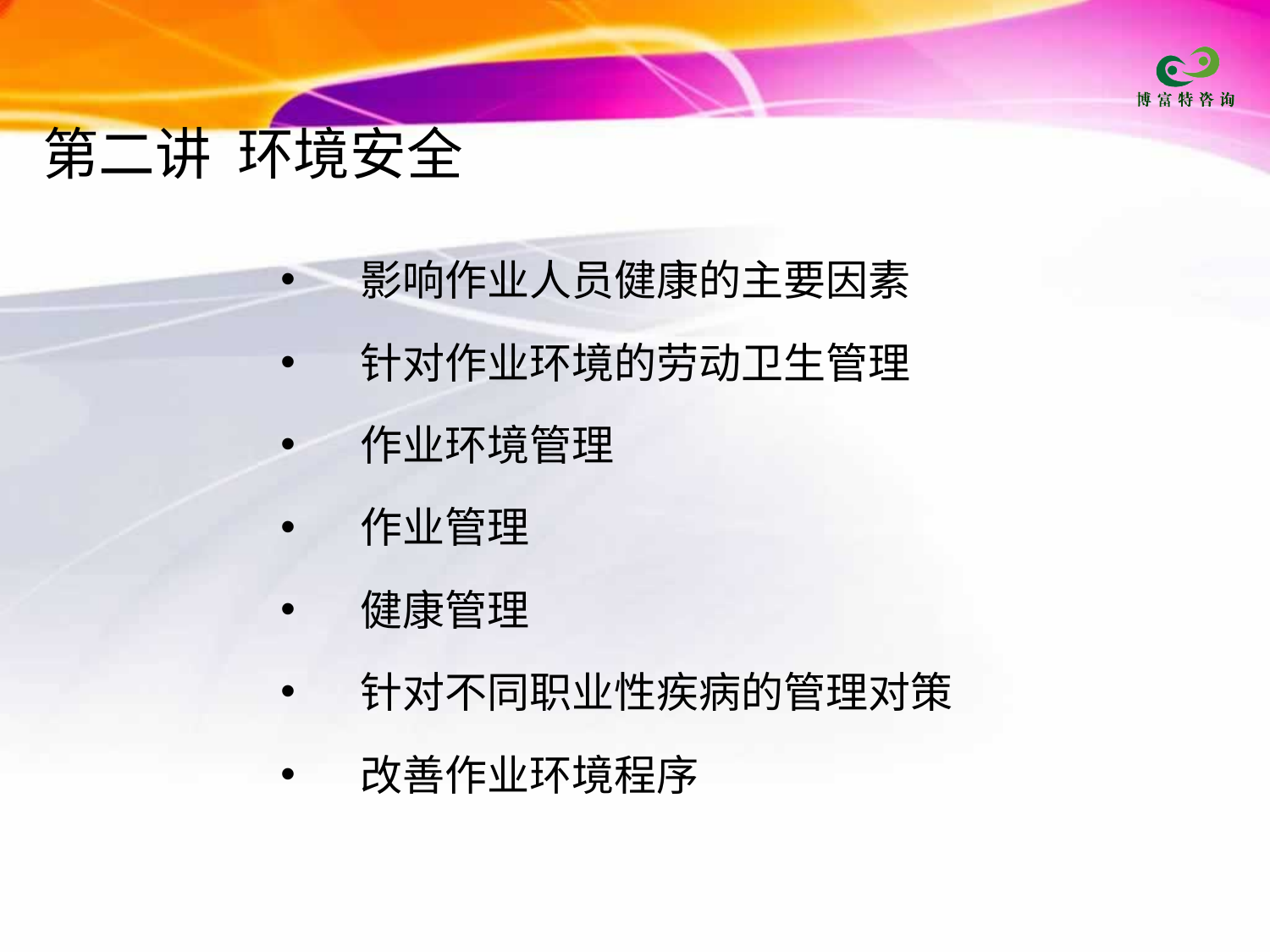

# 第二讲  环境安全
影响作业人员健康的主要因素
针对作业环境的劳动卫生管理
作业环境管理
作业管理
健康管理
针对不同职业性疾病的管理对策
改善作业环境程序